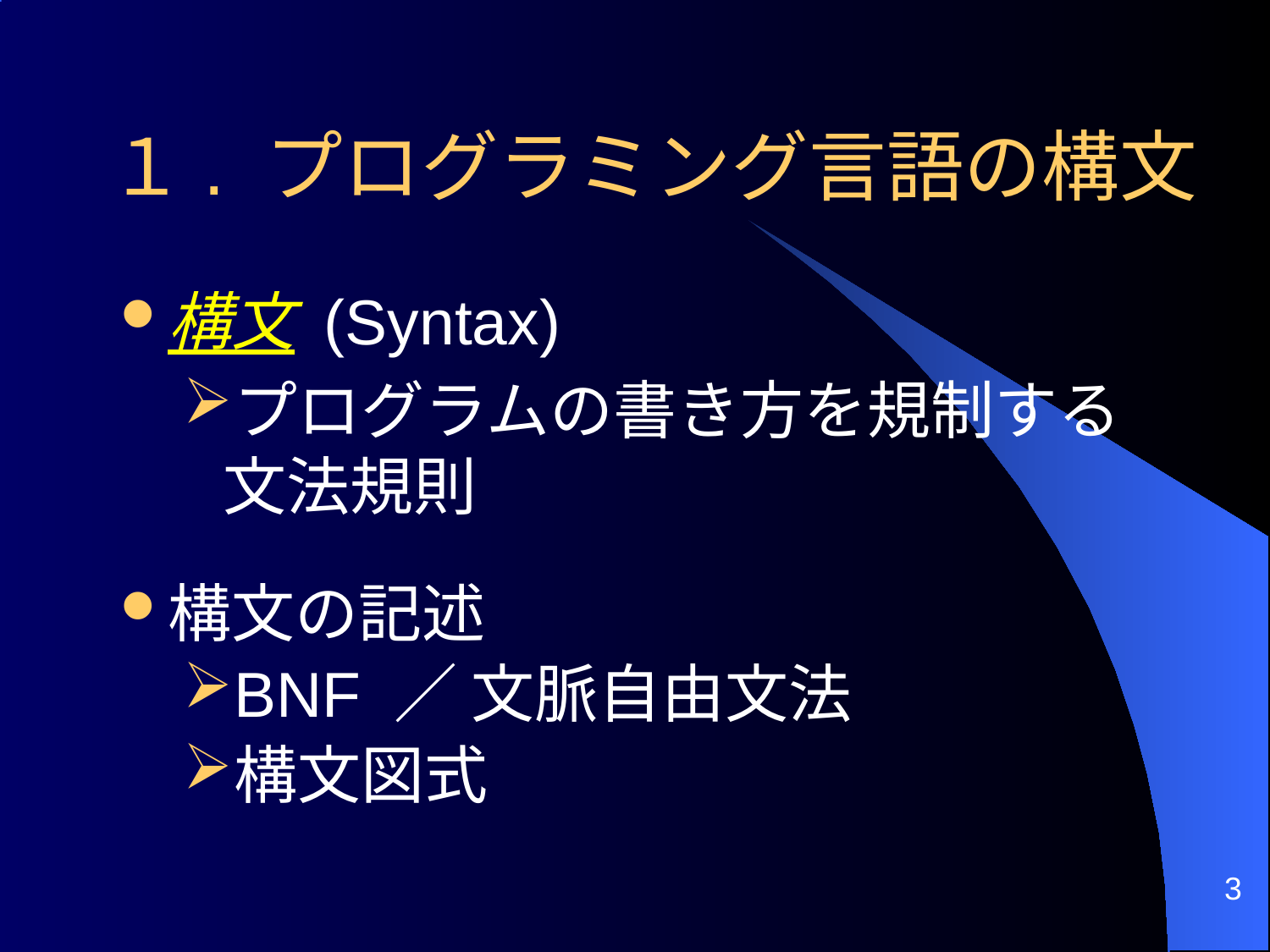

# １. プログラミング言語の構文
構文 (Syntax)
プログラムの書き方を規制する  文法規則
構文の記述
BNF ／ 文脈自由文法
構文図式
3